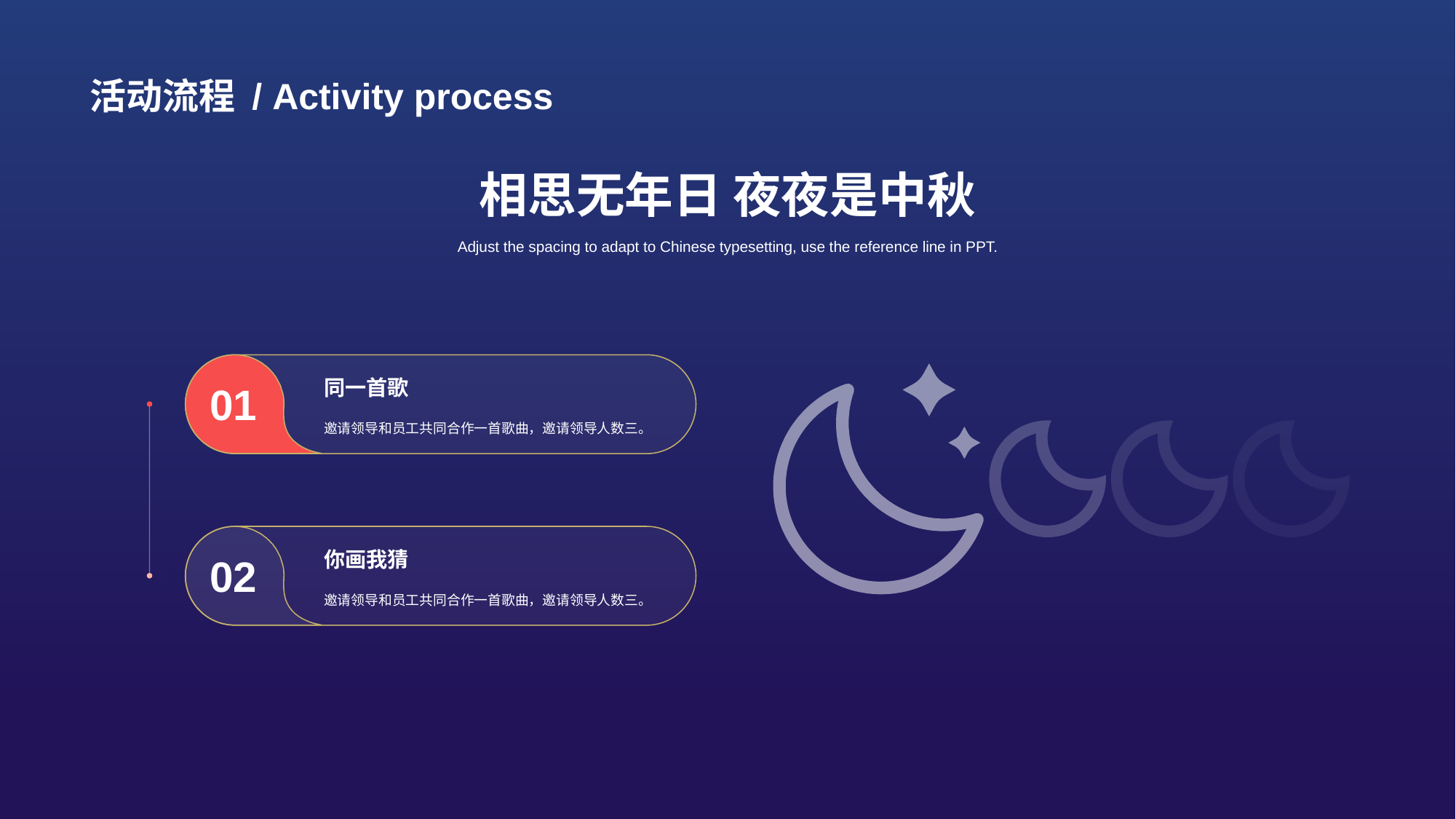

# 活动流程 / Activity process
相思无年日 夜夜是中秋
Adjust the spacing to adapt to Chinese typesetting, use the reference line in PPT.

同一首歌
01

邀请领导和员工共同合作一首歌曲，邀请领导人数三。

你画我猜
02

邀请领导和员工共同合作一首歌曲，邀请领导人数三。